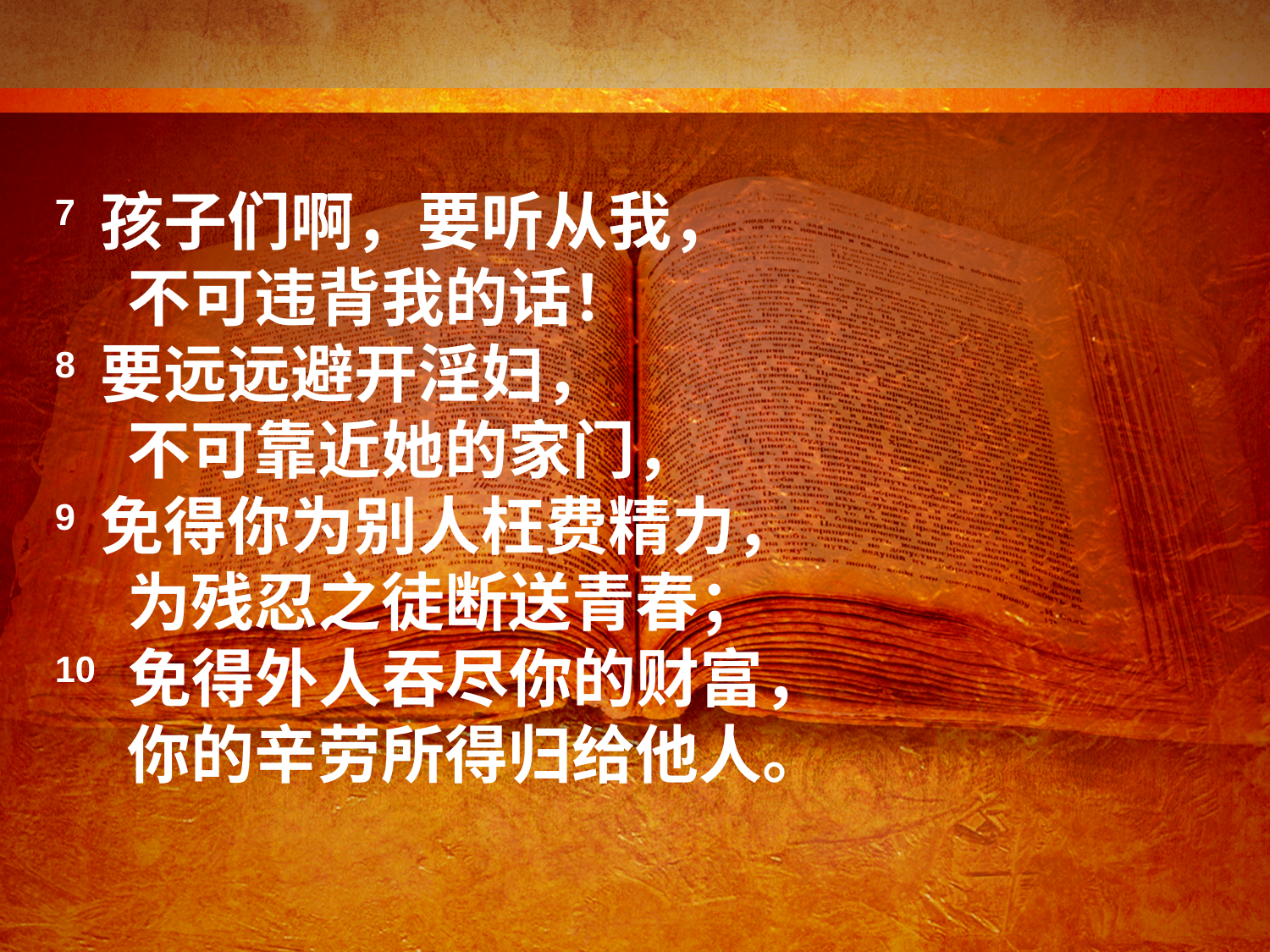

7 孩子们啊，要听从我，
    不可违背我的话！
8 要远远避开淫妇，
    不可靠近她的家门，
9 免得你为别人枉费精力，
    为残忍之徒断送青春；
10 免得外人吞尽你的财富，
    你的辛劳所得归给他人。